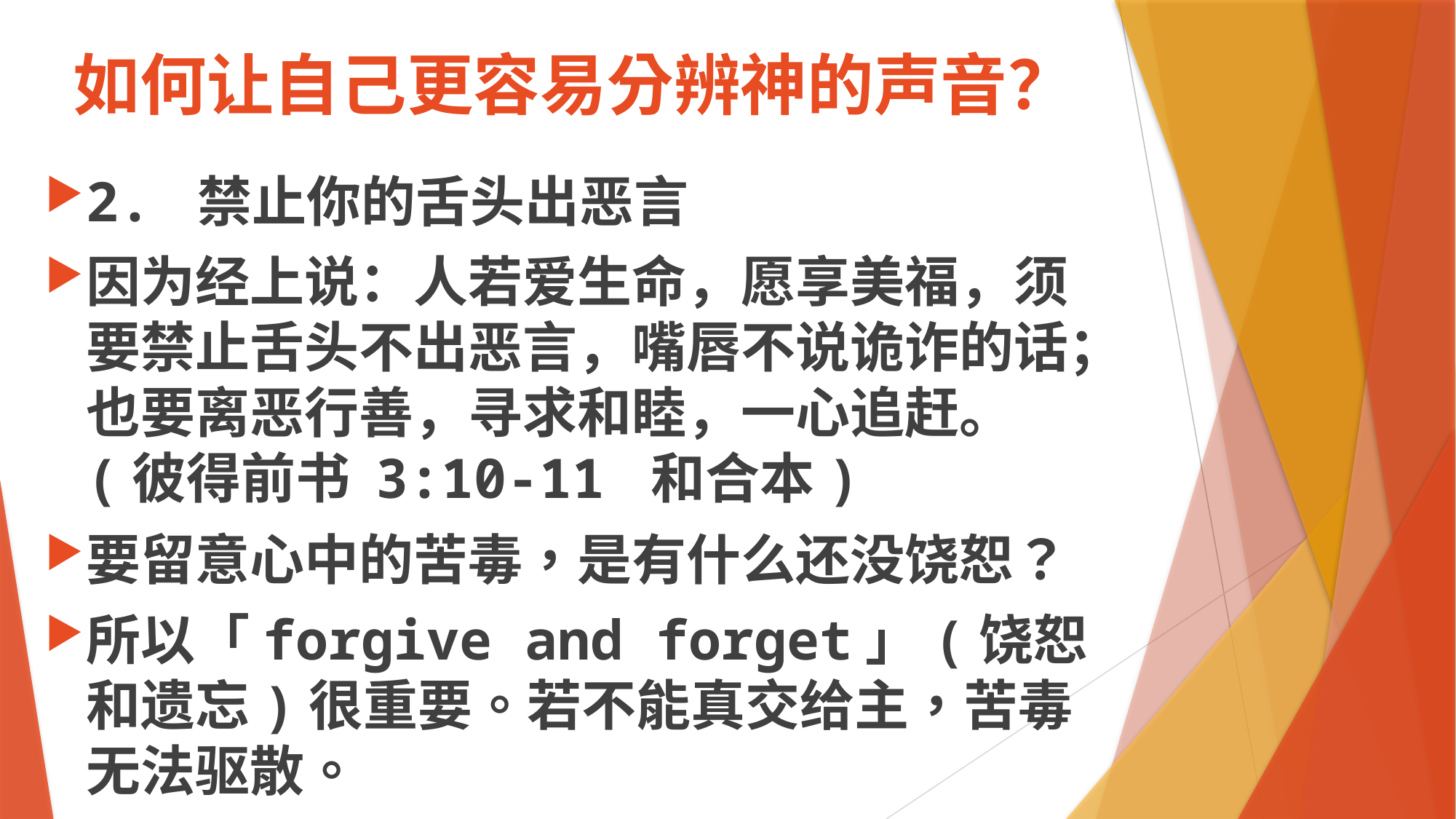

# 如何让自己更容易分辨神的声音？
2. 禁止你的舌头出恶言
因为经上说：人若爱生命，愿享美福，须要禁止舌头不出恶言，嘴唇不说诡诈的话；也要离恶行善，寻求和睦，一心追赶。(彼得前书 3:10-11 和合本)
要留意心中的苦毒，是有什么还没饶恕？
所以「forgive and forget」(饶恕和遗忘)很重要。若不能真交给主，苦毒无法驱散。